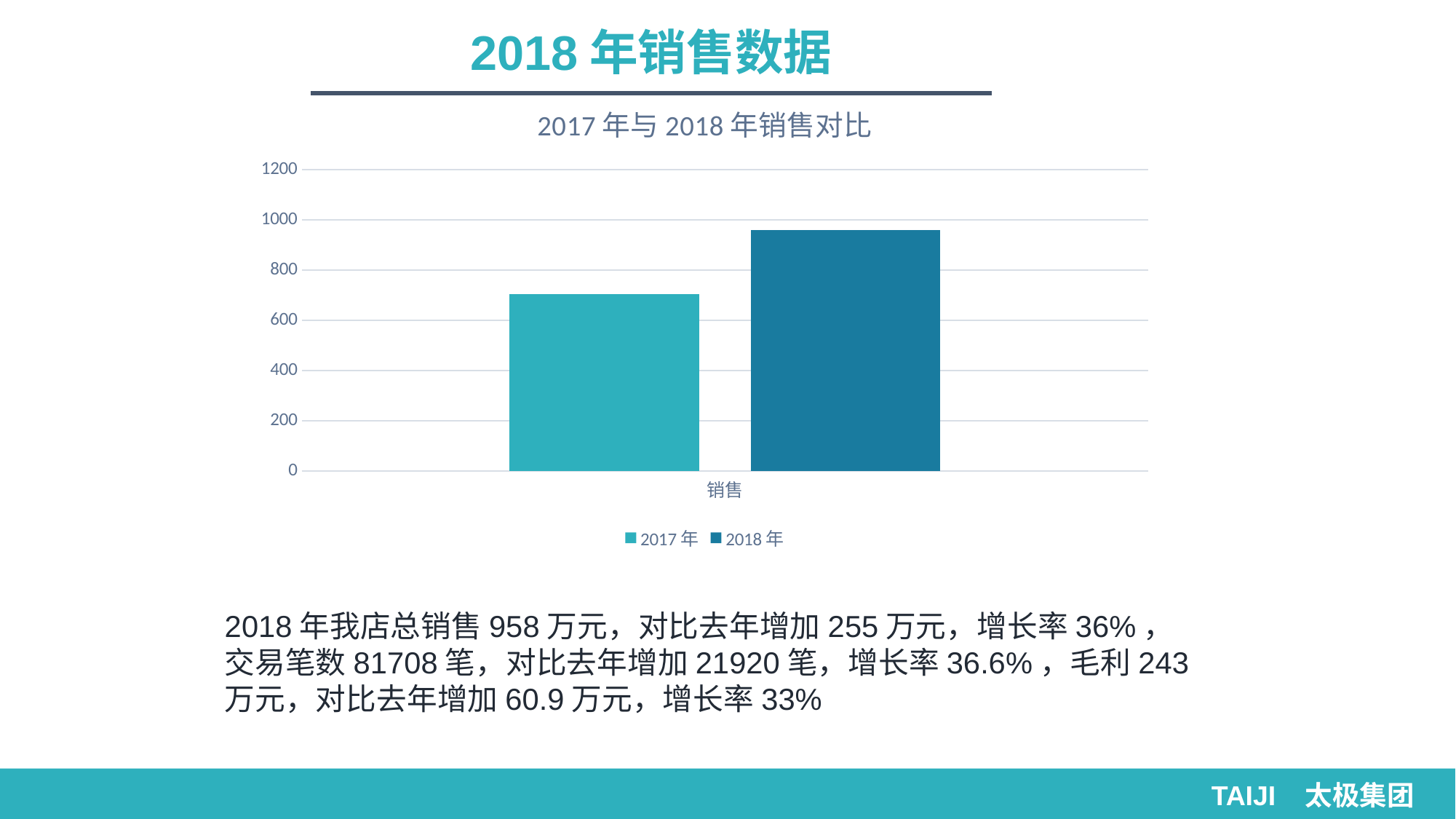

2018年销售数据

### Chart: 2017年与2018年销售对比

| Category | 2017年 | 2018年 |
|---|---|---|
| 销售 | 703.0 | 958.0 |

2018年我店总销售958万元，对比去年增加255万元，增长率36%，交易笔数81708笔，对比去年增加21920笔，增长率36.6%，毛利243万元，对比去年增加60.9万元，增长率33%

TAIJI   太极集团